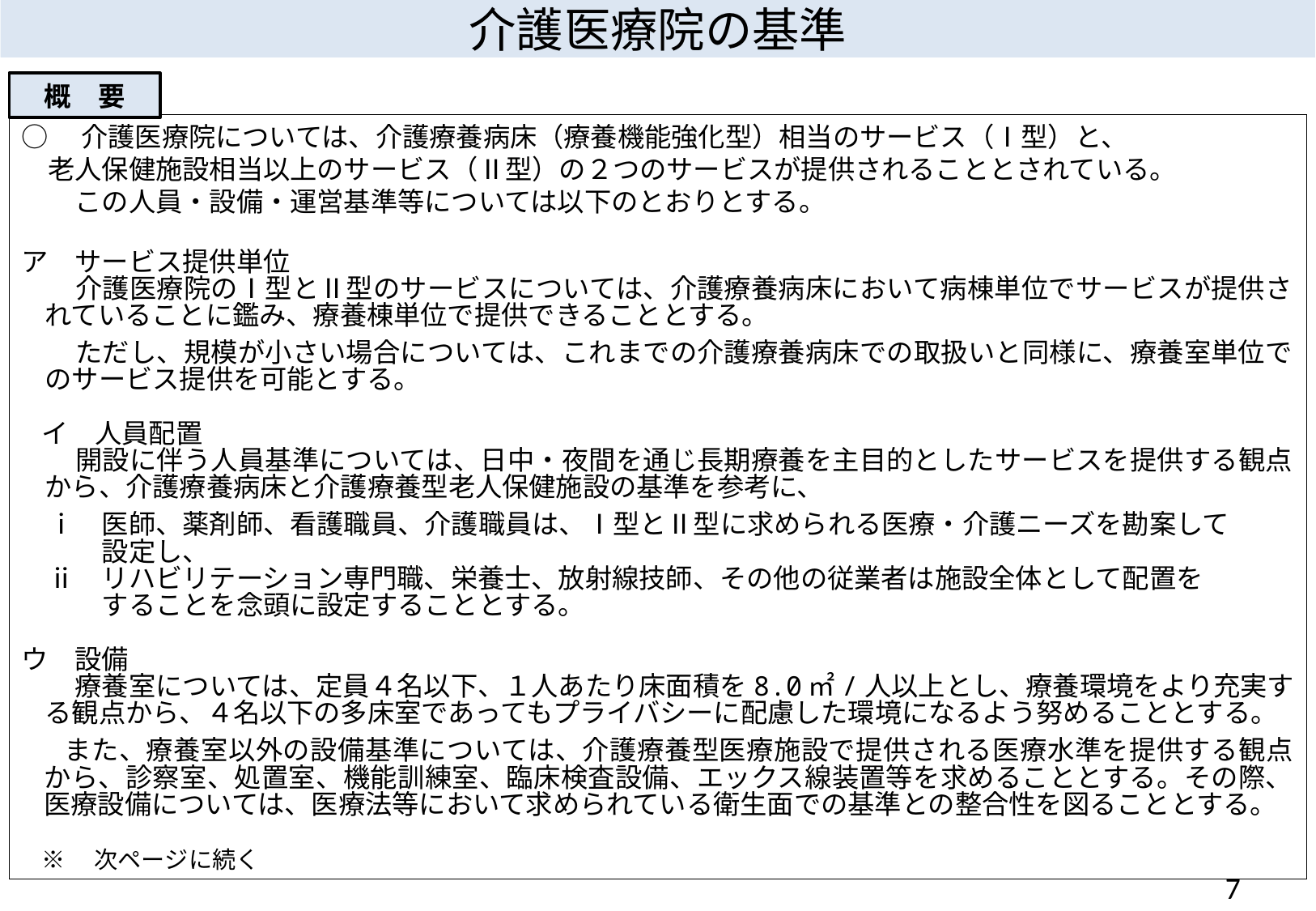

介護医療院の基準
概　要
○　介護医療院については、介護療養病床（療養機能強化型）相当のサービス（Ⅰ型）と、
　老人保健施設相当以上のサービス（Ⅱ型）の２つのサービスが提供されることとされている。
　　この人員・設備・運営基準等については以下のとおりとする。

ア　サービス提供単位
　　介護医療院のⅠ型とⅡ型のサービスについては、介護療養病床において病棟単位でサービスが提供されていることに鑑み、療養棟単位で提供できることとする。
　　ただし、規模が小さい場合については、これまでの介護療養病床での取扱いと同様に、療養室単位でのサービス提供を可能とする。

イ　人員配置
　　開設に伴う人員基準については、日中・夜間を通じ長期療養を主目的としたサービスを提供する観点から、介護療養病床と介護療養型老人保健施設の基準を参考に、
　ⅰ　医師、薬剤師、看護職員、介護職員は、Ⅰ型とⅡ型に求められる医療・介護ニーズを勘案して
　　　設定し、
　ⅱ　リハビリテーション専門職、栄養士、放射線技師、その他の従業者は施設全体として配置を
　　　することを念頭に設定することとする。

ウ　設備
　　療養室については、定員４名以下、１人あたり床面積を8.0㎡/人以上とし、療養環境をより充実する観点から、４名以下の多床室であってもプライバシーに配慮した環境になるよう努めることとする。
また、療養室以外の設備基準については、介護療養型医療施設で提供される医療水準を提供する観点から、診察室、処置室、機能訓練室、臨床検査設備、エックス線装置等を求めることとする。その際、医療設備については、医療法等において求められている衛生面での基準との整合性を図ることとする。

※　次ページに続く
7